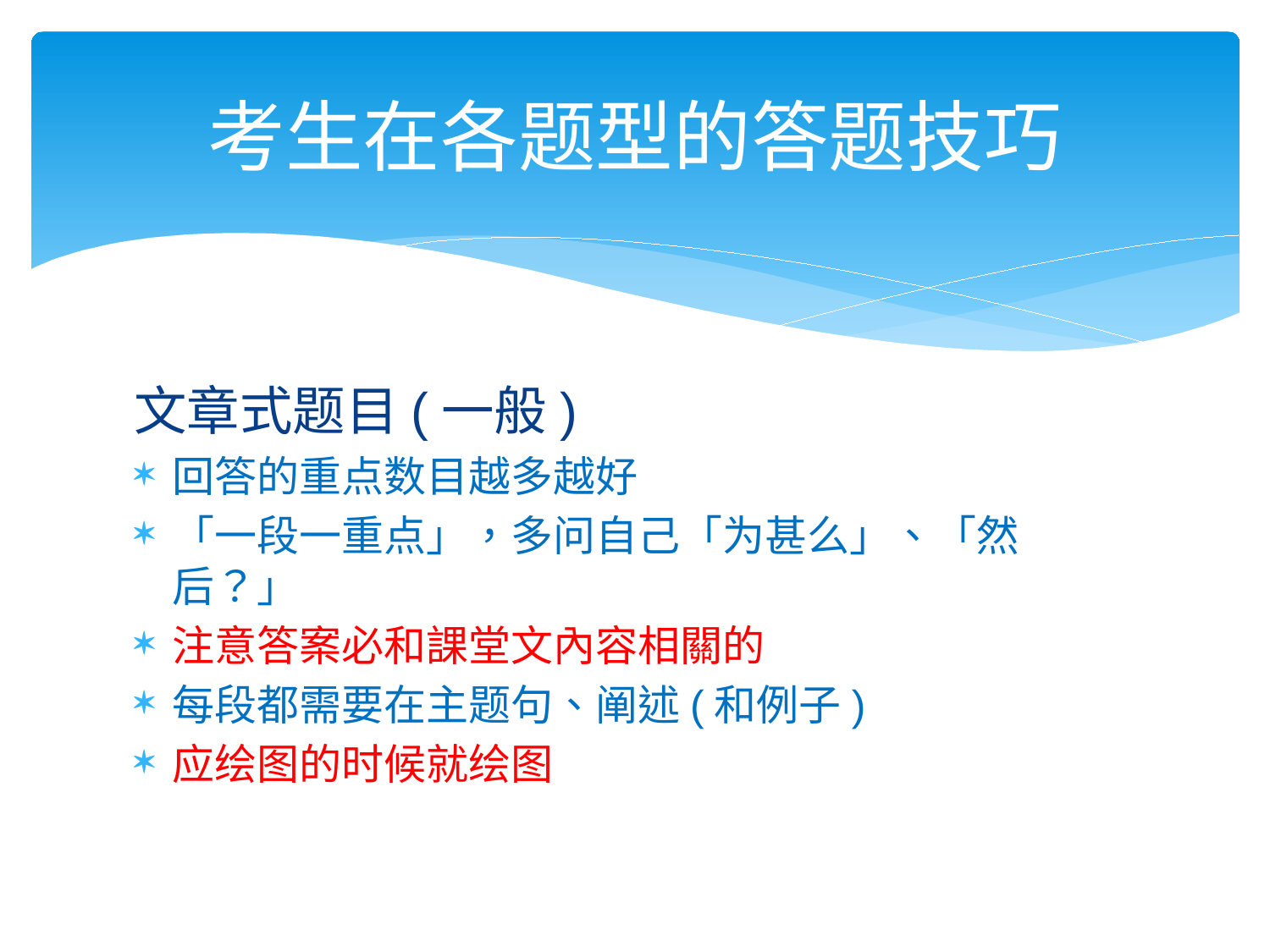

# 考生在各题型的答题技巧

文章式题目(一般)
回答的重点数目越多越好
「一段一重点」，多问自己「为甚么」、「然后？」
注意答案必和課堂文內容相關的
每段都需要在主题句、阐述(和例子)
应绘图的时候就绘图